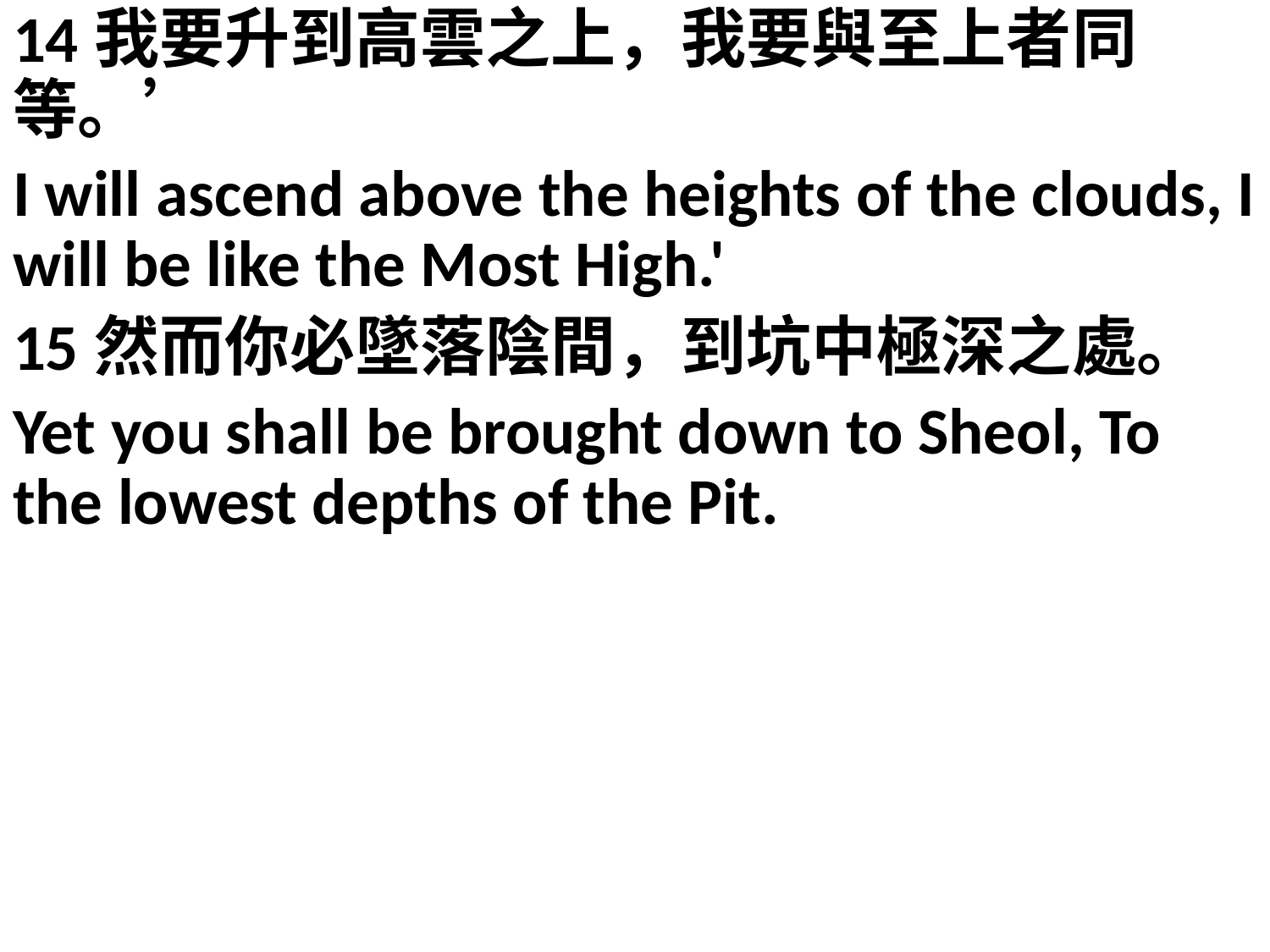

14我要升到高雲之上，我要與至上者同等。’
I will ascend above the heights of the clouds, I will be like the Most High.'
15然而你必墜落陰間，到坑中極深之處。
Yet you shall be brought down to Sheol, To the lowest depths of the Pit.